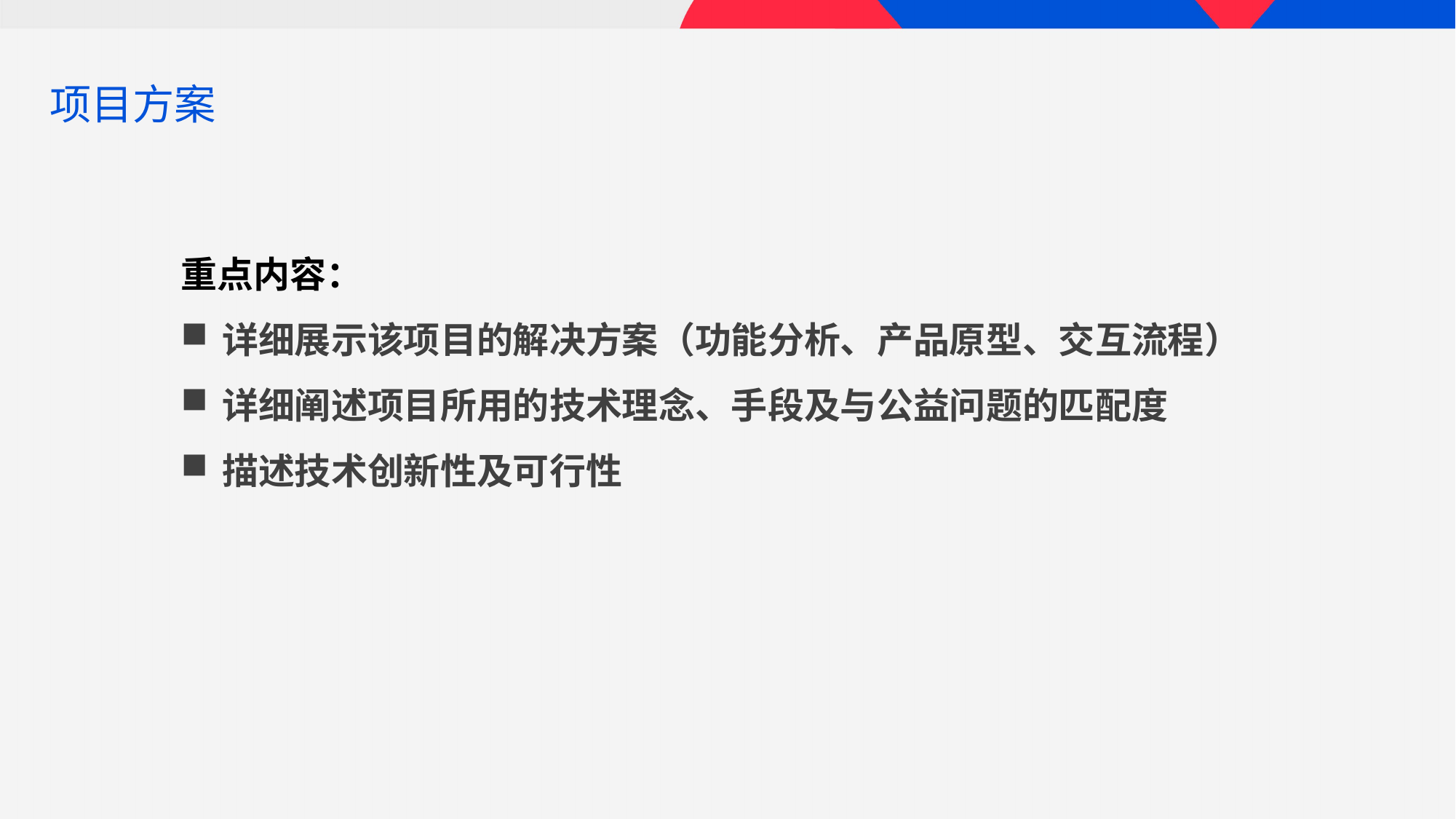

项目方案
重点内容：
详细展示该项目的解决方案（功能分析、产品原型、交互流程）
详细阐述项目所用的技术理念、手段及与公益问题的匹配度
描述技术创新性及可行性